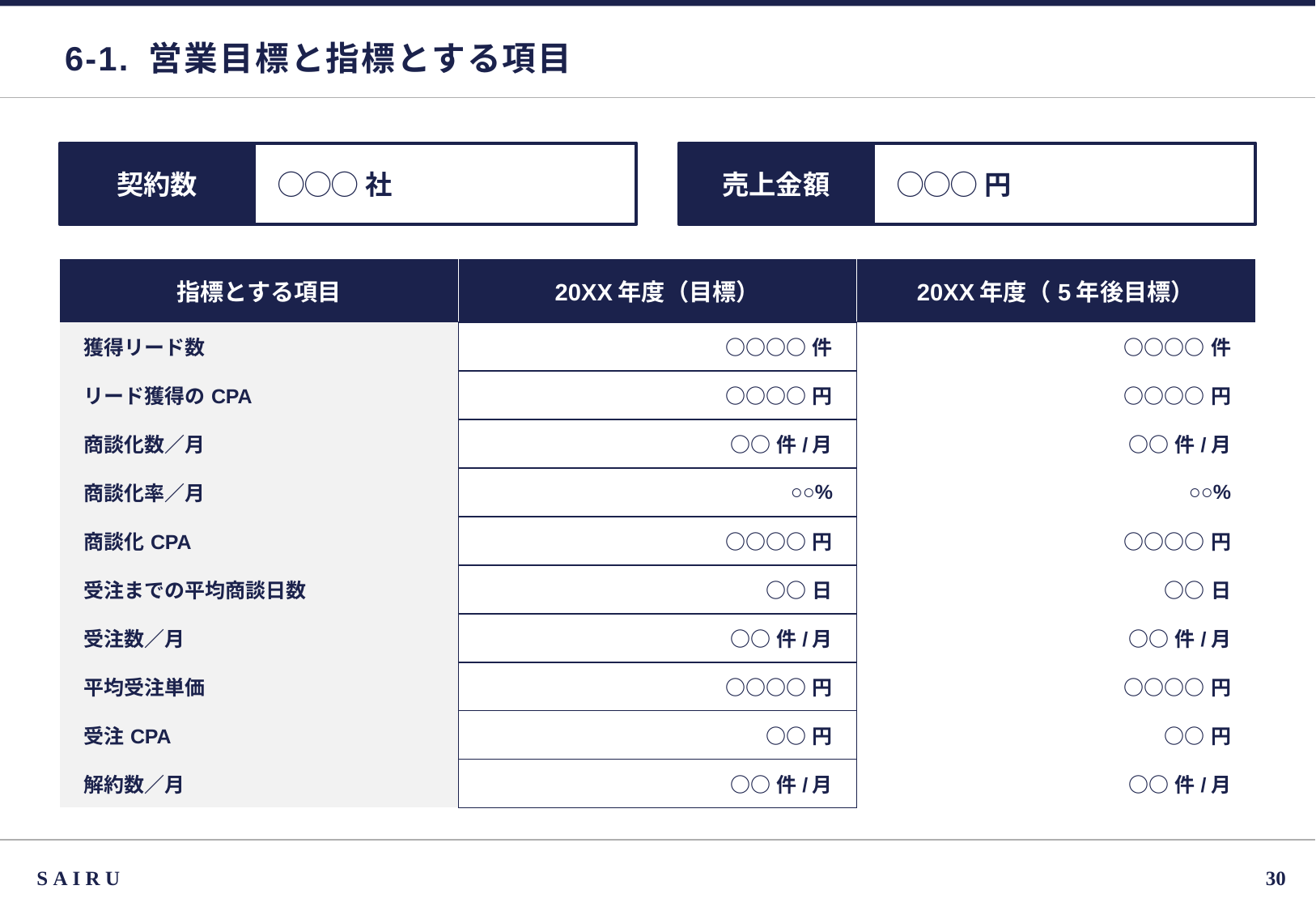

# 6-1. 営業目標と指標とする項目
契約数
◯◯◯社
売上金額
◯◯◯円
| 指標とする項目 | 20XX年度（目標） | 20XX年度（5年後目標） |
| --- | --- | --- |
| 獲得リード数 | ○○○○件 | ○○○○件 |
| リード獲得のCPA | ○○○○円 | ○○○○円 |
| 商談化数／月 | ○○件/月 | ○○件/月 |
| 商談化率／月 | ○○% | ○○% |
| 商談化CPA | ○○○○円 | ○○○○円 |
| 受注までの平均商談日数 | ○○日 | ○○日 |
| 受注数／月 | ○○件/月 | ○○件/月 |
| 平均受注単価 | ○○○○円 | ○○○○円 |
| 受注CPA | ○○円 | ○○円 |
| 解約数／月 | ○○件/月 | ○○件/月 |
SAIRU
30